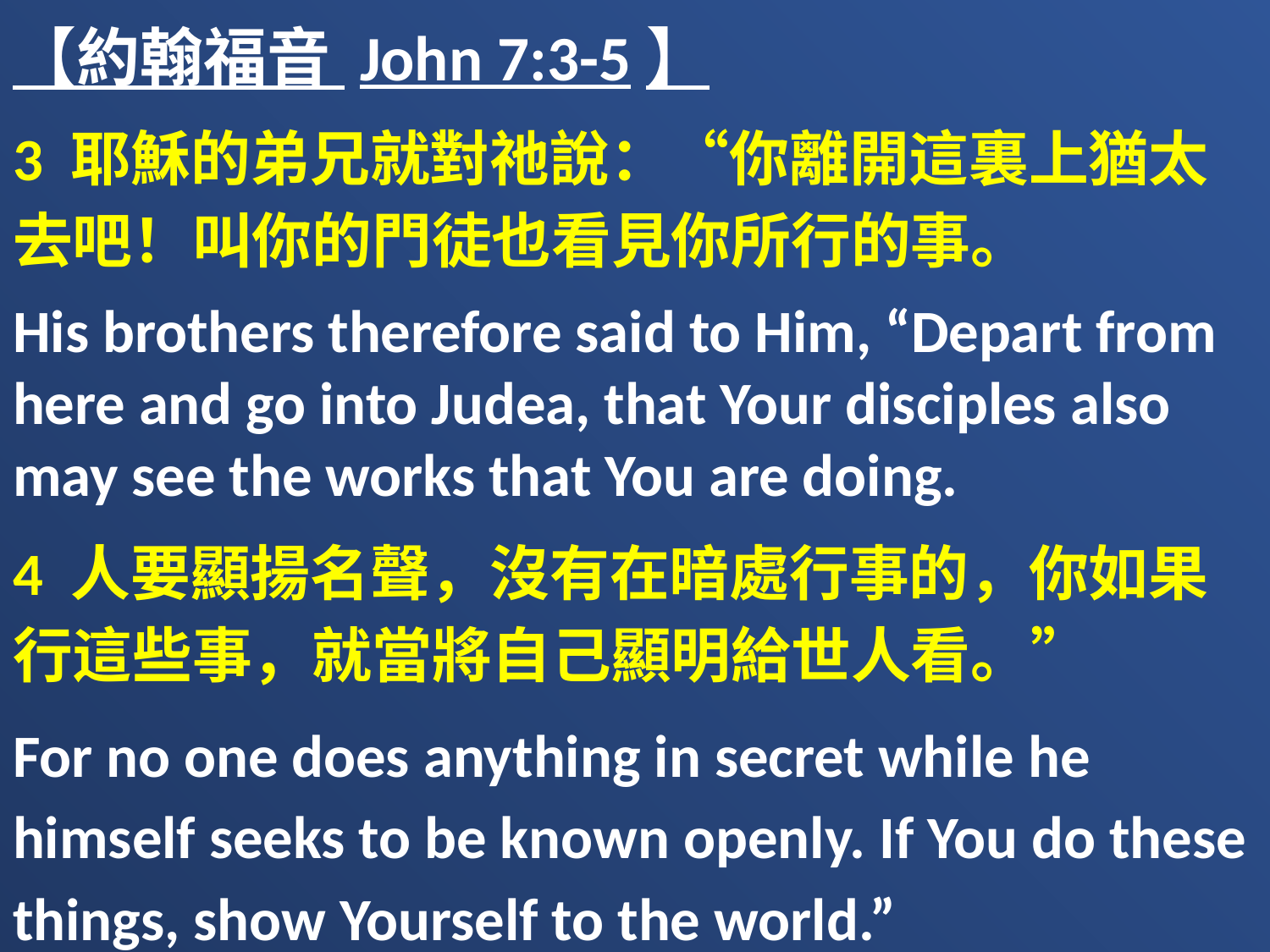

【約翰福音 John 7:3-5】
3 耶穌的弟兄就對祂說：“你離開這裏上猶太去吧！叫你的門徒也看見你所行的事。
His brothers therefore said to Him, “Depart from here and go into Judea, that Your disciples also may see the works that You are doing.
4 人要顯揚名聲，沒有在暗處行事的，你如果行這些事，就當將自己顯明給世人看。”
For no one does anything in secret while he himself seeks to be known openly. If You do these things, show Yourself to the world.”